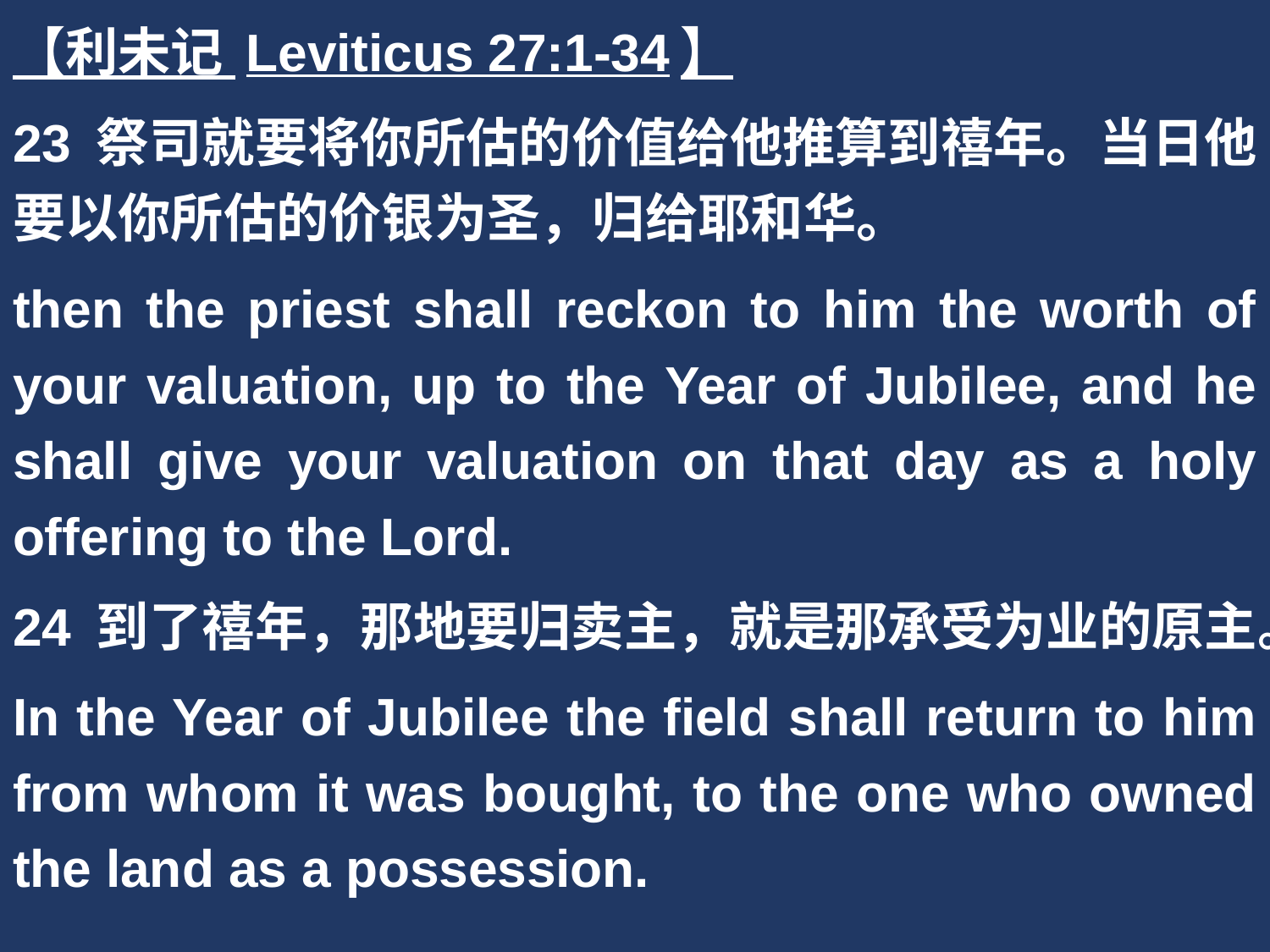

【利未记 Leviticus 27:1-34】
23 祭司就要将你所估的价值给他推算到禧年。当日他要以你所估的价银为圣，归给耶和华。
then the priest shall reckon to him the worth of your valuation, up to the Year of Jubilee, and he shall give your valuation on that day as a holy offering to the Lord.
24 到了禧年，那地要归卖主，就是那承受为业的原主。
In the Year of Jubilee the field shall return to him from whom it was bought, to the one who owned the land as a possession.